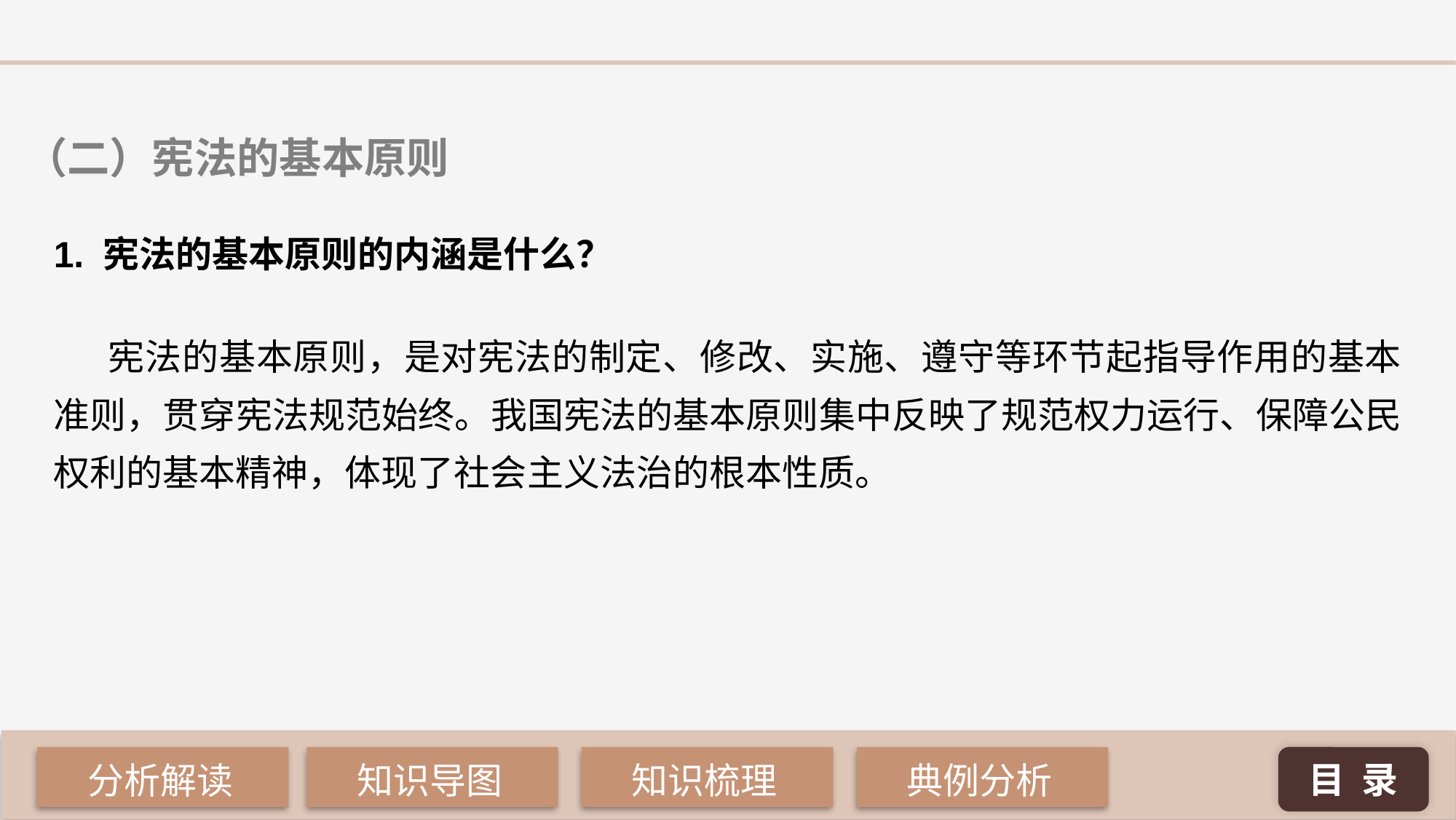

（二）宪法的基本原则
1. 宪法的基本原则的内涵是什么？
宪法的基本原则，是对宪法的制定、修改、实施、遵守等环节起指导作用的基本准则，贯穿宪法规范始终。我国宪法的基本原则集中反映了规范权力运行、保障公民权利的基本精神，体现了社会主义法治的根本性质。